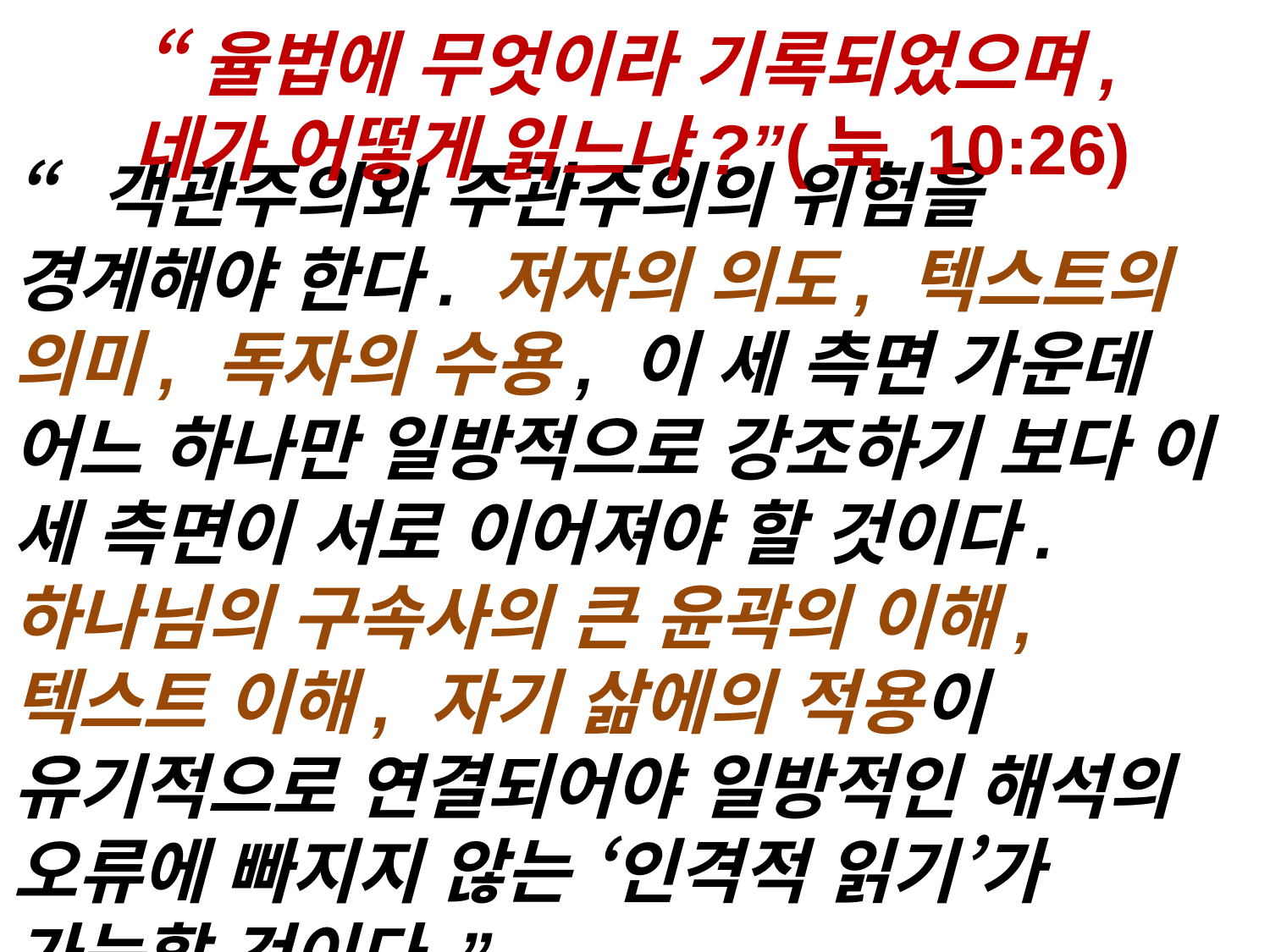

“율법에 무엇이라 기록되었으며, 네가 어떻게 읽느냐?”(눅 10:26)
“객관주의와 주관주의의 위험을 경계해야 한다. 저자의 의도, 텍스트의 의미, 독자의 수용, 이 세 측면 가운데 어느 하나만 일방적으로 강조하기 보다 이 세 측면이 서로 이어져야 할 것이다. 하나님의 구속사의 큰 윤곽의 이해, 텍스트 이해, 자기 삶에의 적용이 유기적으로 연결되어야 일방적인 해석의 오류에 빠지지 않는 ‘인격적 읽기’가 가능할 것이다.”